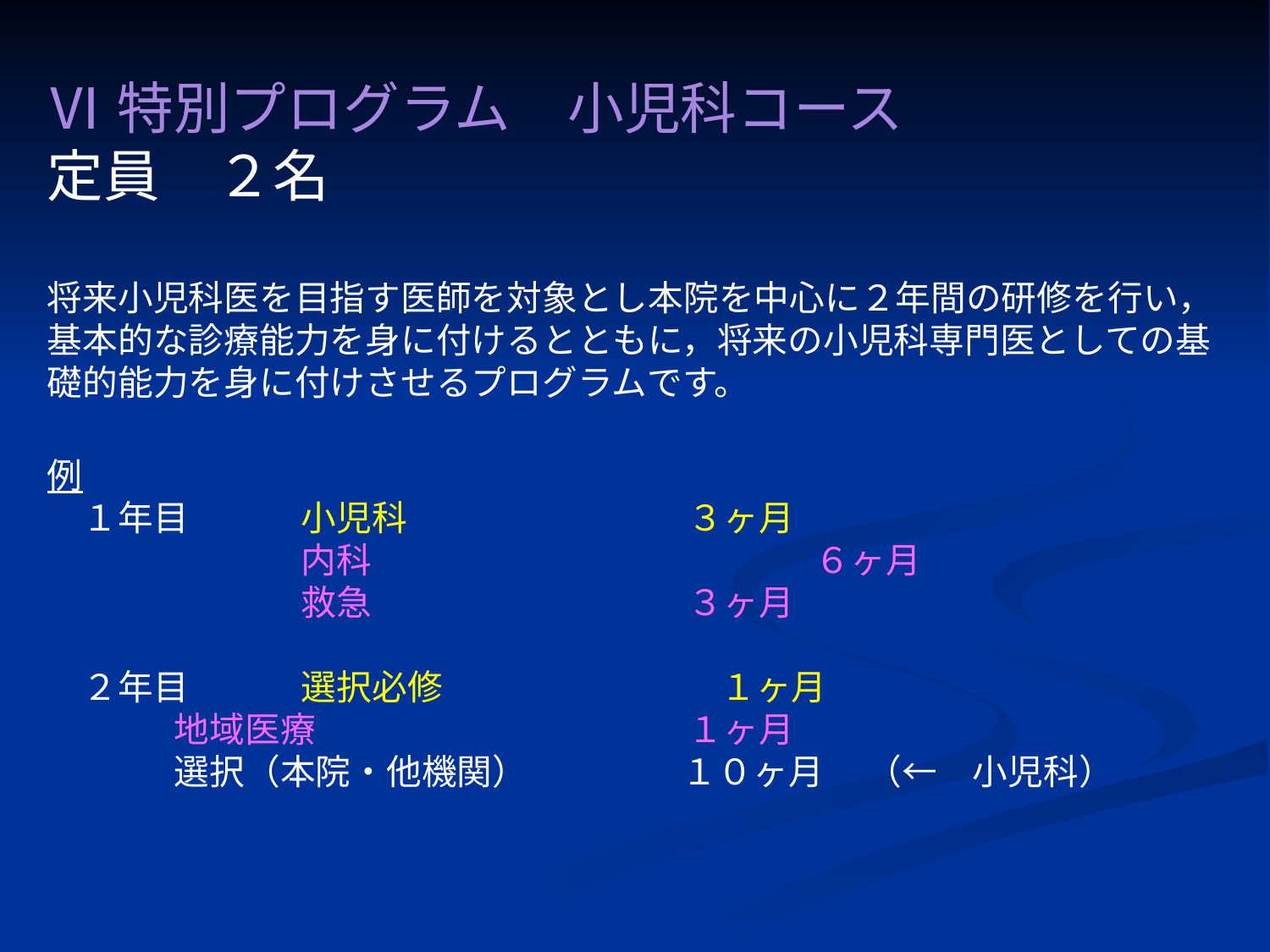

Ⅵ特別プログラム　小児科コース
定員　２名

将来小児科医を目指す医師を対象とし本院を中心に２年間の研修を行い，基本的な診療能力を身に付けるとともに，将来の小児科専門医としての基礎的能力を身に付けさせるプログラムです。

例
　１年目	小児科		                 ３ヶ月
　　　　　	内科　　　　　　	                 ６ヶ月
　　　　　	救急	　　 	                 ３ヶ月

　２年目	選択必修　　　                      １ヶ月
	地域医療　　　 	                 １ヶ月
	選択（本院・他機関） 　　　	１０ヶ月　 （←　小児科）